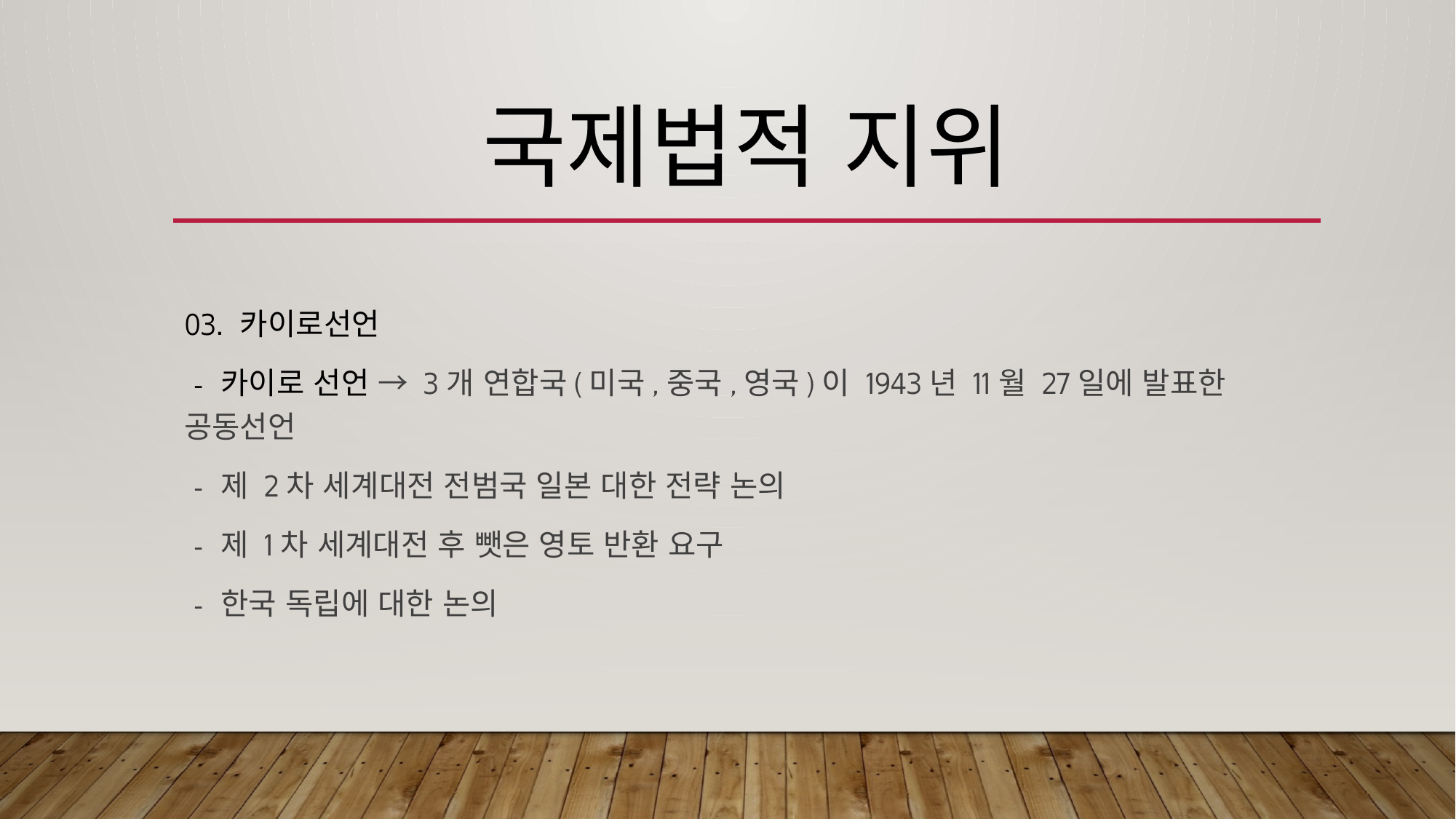

# 국제법적 지위

03. 카이로선언
 - 카이로 선언 → 3개 연합국(미국,중국,영국)이 1943년 11월 27일에 발표한 공동선언
 - 제 2차 세계대전 전범국 일본 대한 전략 논의
 - 제 1차 세계대전 후 뺏은 영토 반환 요구
 - 한국 독립에 대한 논의